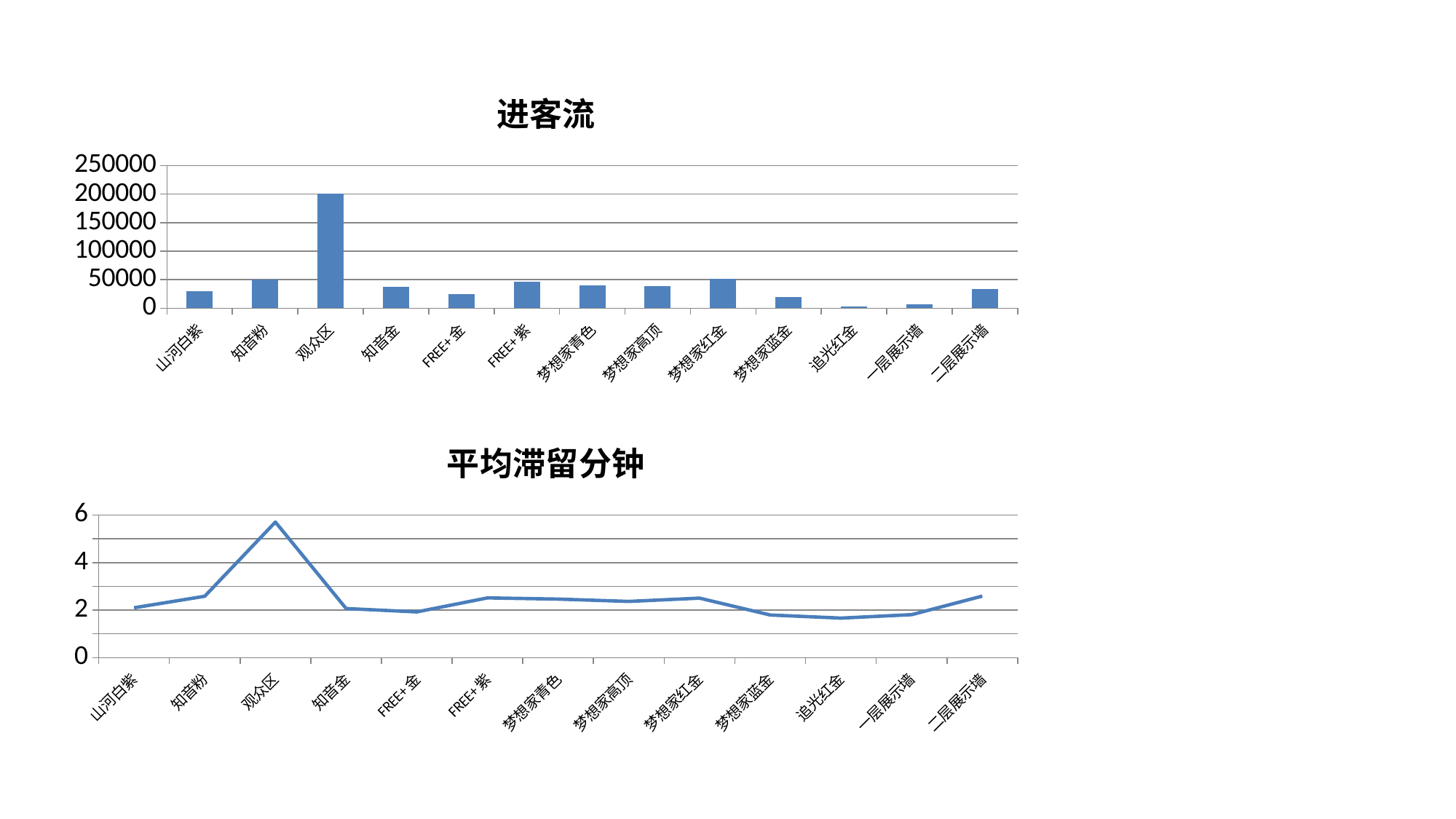

### Chart: 进客流

| Category | 进客流 |
|---|---|
| 山河白紫 | 29544.0 |
| 知音粉 | 49699.0 |
| 观众区 | 200867.0 |
| 知音金 | 37305.0 |
| FREE+金 | 25168.0 |
| FREE+紫 | 46435.0 |
| 梦想家青色 | 39840.0 |
| 梦想家高顶 | 38970.0 |
| 梦想家红金 | 51145.0 |
| 梦想家蓝金 | 18970.0 |
| 追光红金 | 2845.0 |
| 一层展示墙 | 7162.0 |
| 二层展示墙 | 33136.0 |

### Chart: 平均滞留分钟

| Category | 平均滞留分钟 |
|---|---|
| 山河白紫 | 2.09625901 |
| 知音粉 | 2.58089513 |
| 观众区 | 5.70187408 |
| 知音金 | 2.06329088 |
| FREE+金 | 1.92326768 |
| FREE+紫 | 2.51116399 |
| 梦想家青色 | 2.46206433 |
| 梦想家高顶 | 2.36393943 |
| 梦想家红金 | 2.50099048 |
| 梦想家蓝金 | 1.79300223 |
| 追光红金 | 1.66216578 |
| 一层展示墙 | 1.80613384 |
| 二层展示墙 | 2.58797904 |